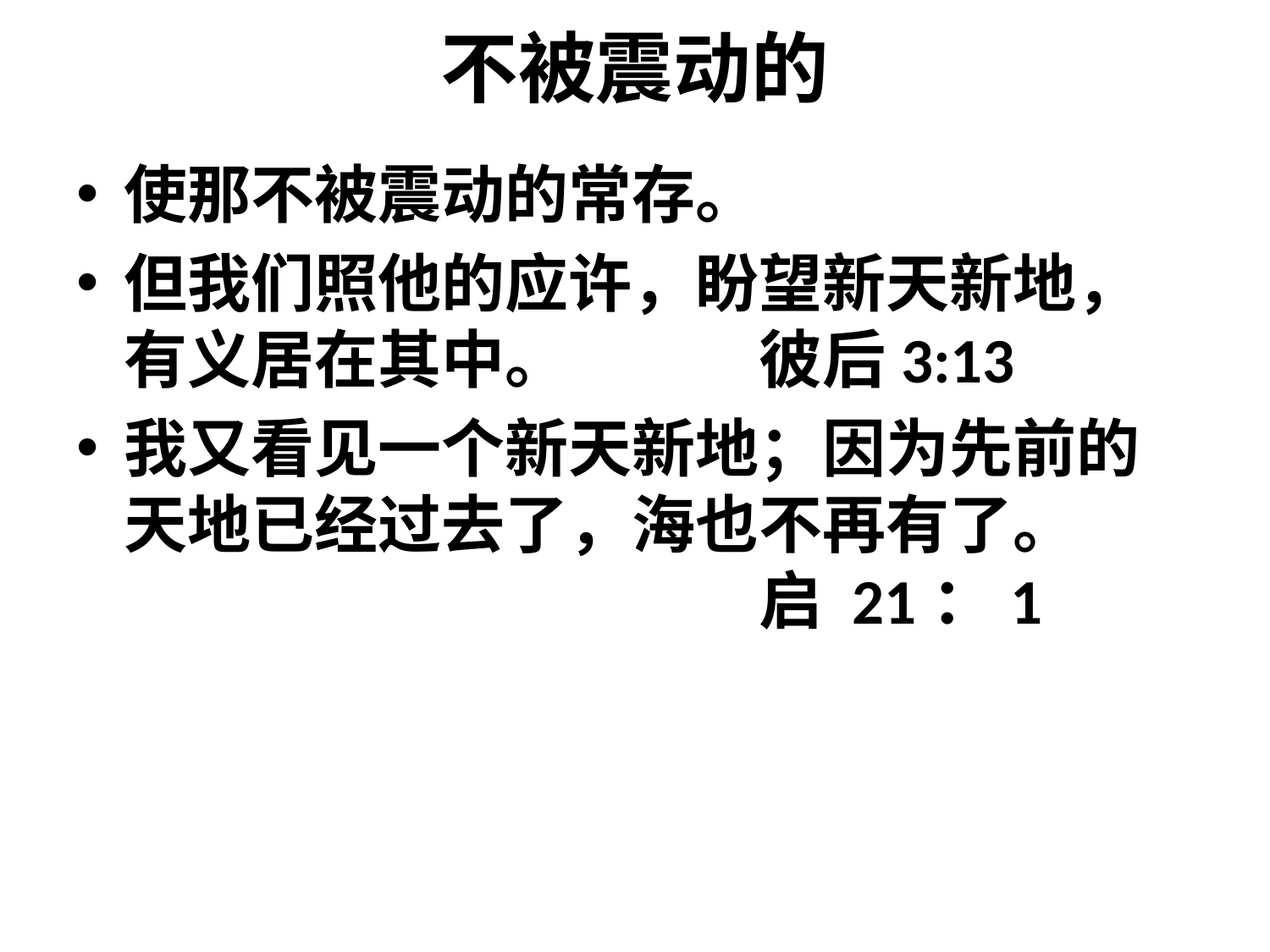

# 不被震动的
使那不被震动的常存。
但我们照他的应许，盼望新天新地，有义居在其中。		彼后3:13
我又看见一个新天新地；因为先前的天地已经过去了，海也不再有了。						启 21：1